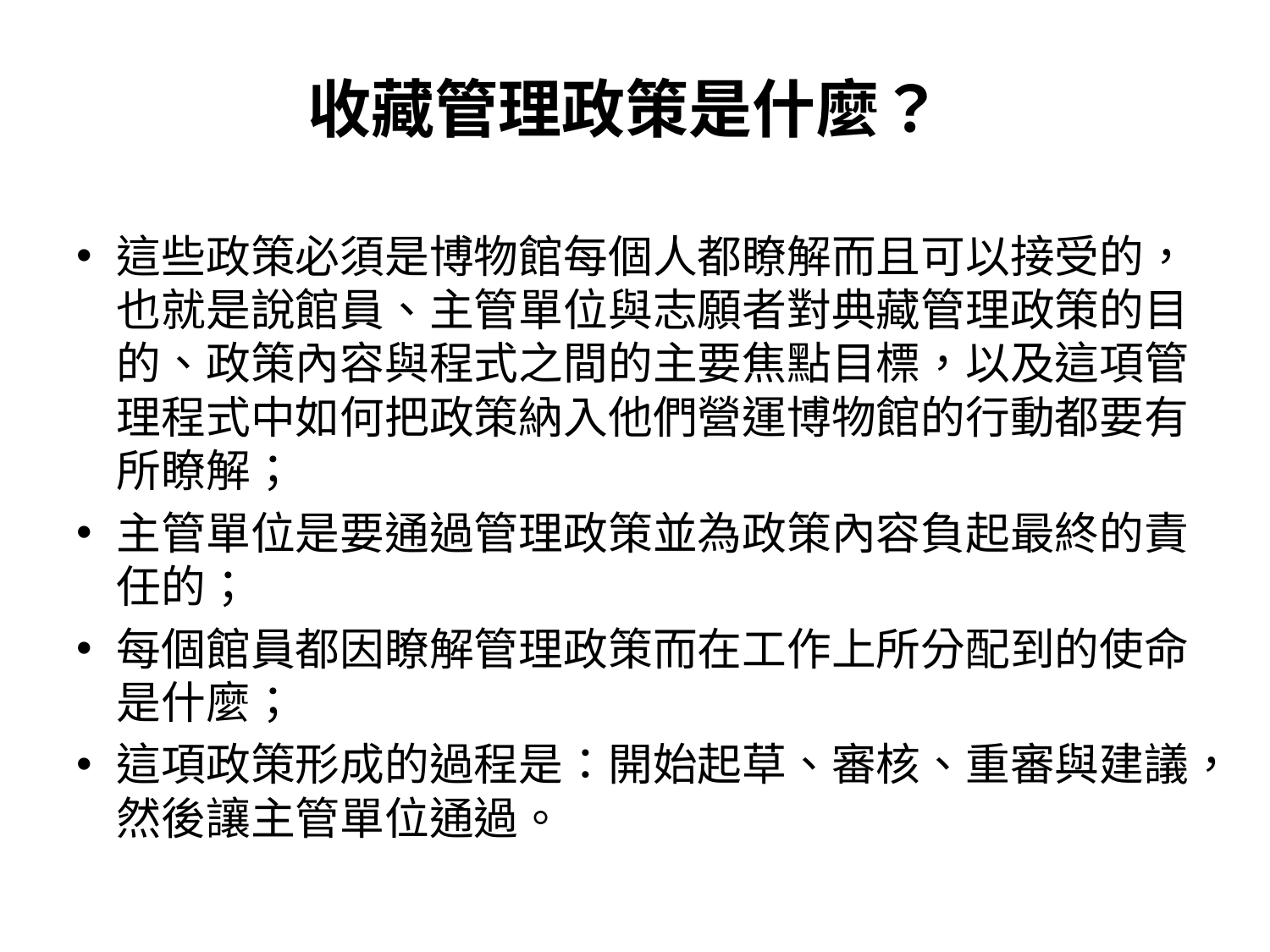

# 收藏管理政策是什麼？
這些政策必須是博物館每個人都瞭解而且可以接受的，也就是說館員、主管單位與志願者對典藏管理政策的目的、政策內容與程式之間的主要焦點目標，以及這項管理程式中如何把政策納入他們營運博物館的行動都要有所瞭解；
主管單位是要通過管理政策並為政策內容負起最終的責任的；
每個館員都因瞭解管理政策而在工作上所分配到的使命是什麼；
這項政策形成的過程是：開始起草、審核、重審與建議，然後讓主管單位通過。